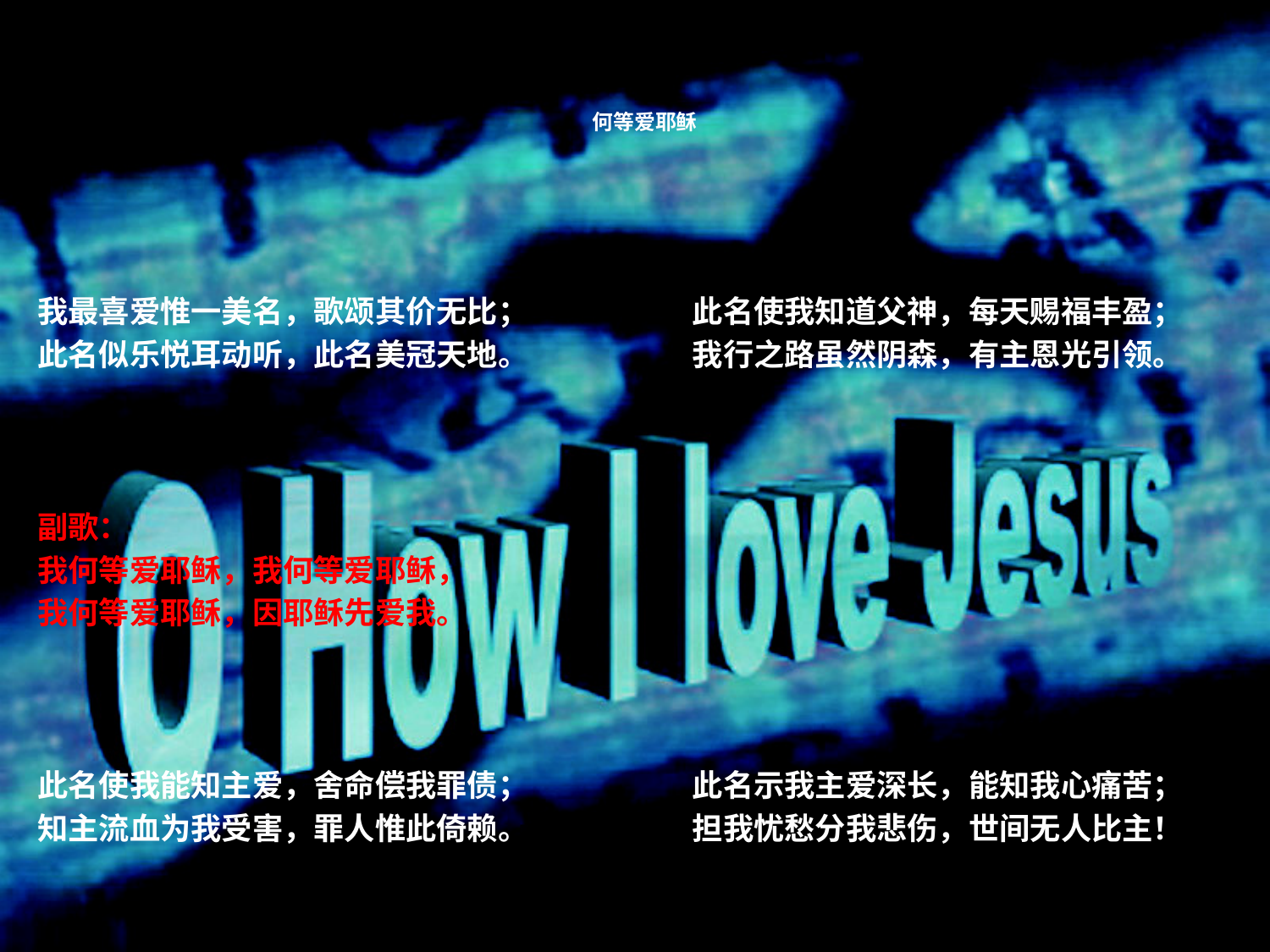

# 何等爱耶稣
我最喜爱惟一美名，歌颂其价无比；
此名似乐悦耳动听，此名美冠天地。

副歌：
我何等爱耶稣，我何等爱耶稣，
我何等爱耶稣，因耶稣先爱我。

此名使我能知主爱，舍命偿我罪债；
知主流血为我受害，罪人惟此倚赖。

此名使我知道父神，每天赐福丰盈；
我行之路虽然阴森，有主恩光引领。

此名示我主爱深长，能知我心痛苦；
担我忧愁分我悲伤，世间无人比主！